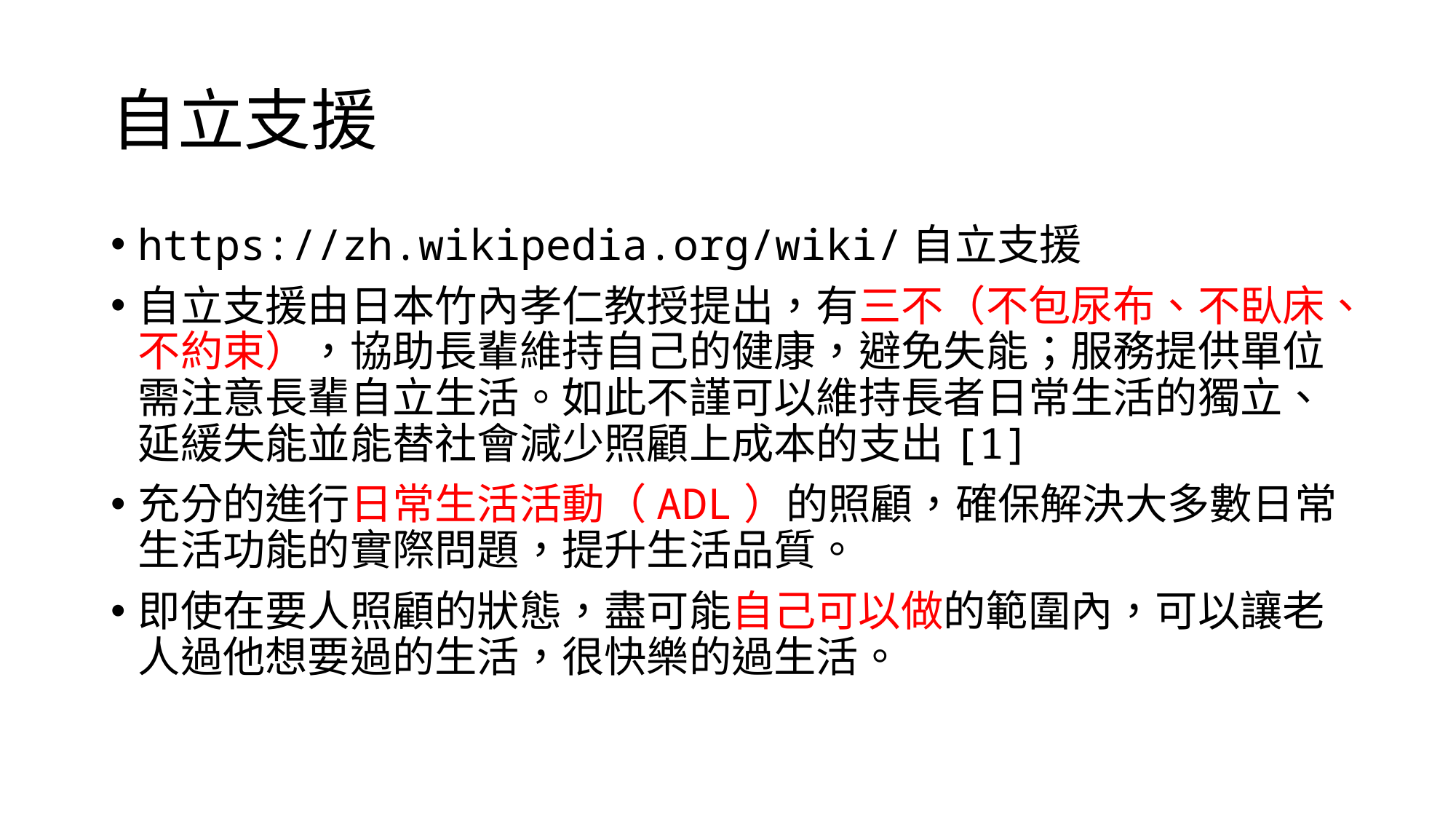

# 自立支援
https://zh.wikipedia.org/wiki/自立支援
自立支援由日本竹內孝仁教授提出，有三不（不包尿布、不臥床、不約束），協助長輩維持自己的健康，避免失能；服務提供單位需注意長輩自立生活。如此不謹可以維持長者日常生活的獨立、延緩失能並能替社會減少照顧上成本的支出[1]
充分的進行日常生活活動（ADL）的照顧，確保解決大多數日常生活功能的實際問題，提升生活品質。
即使在要人照顧的狀態，盡可能自己可以做的範圍內，可以讓老人過他想要過的生活，很快樂的過生活。